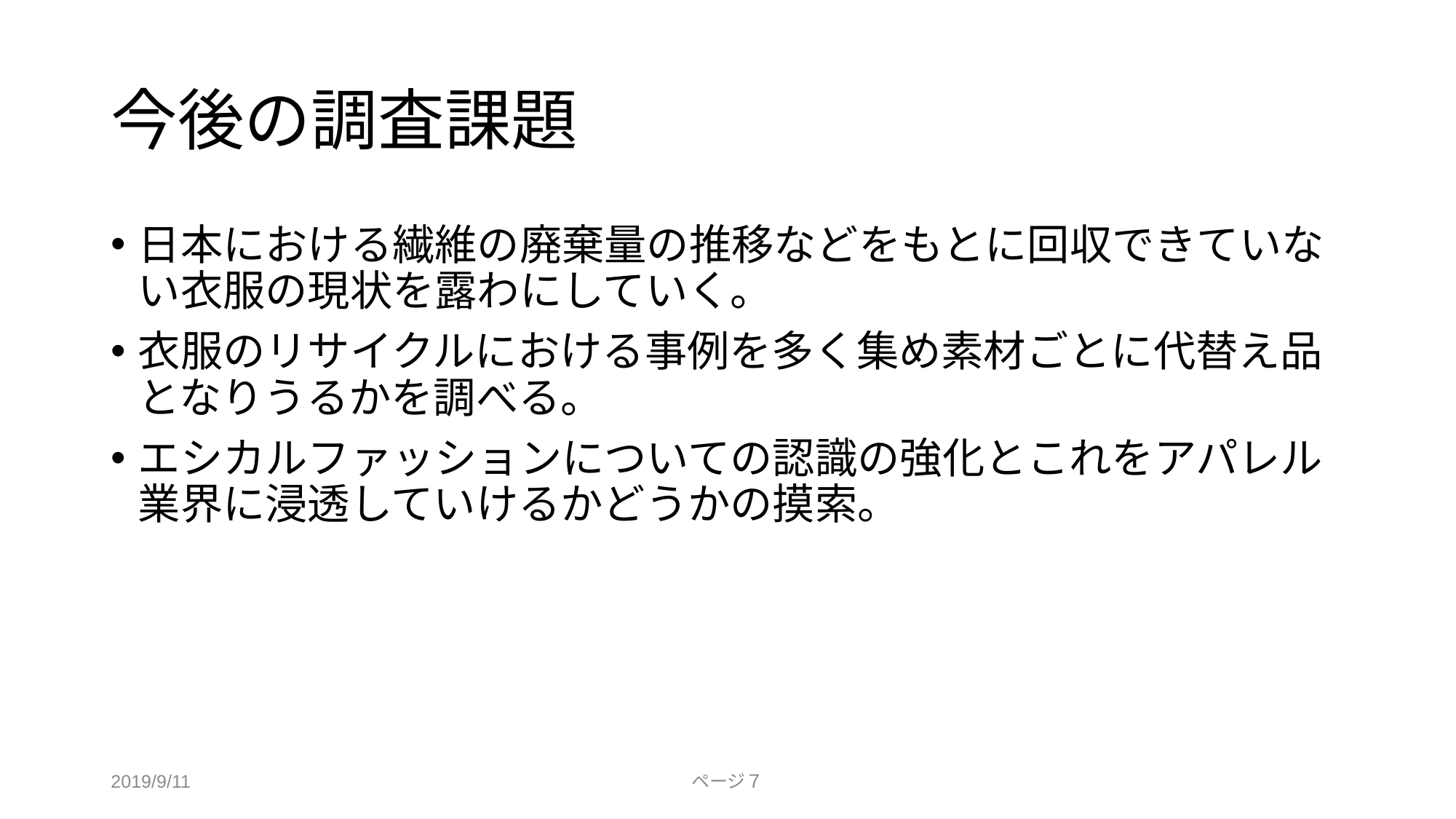

# 今後の調査課題
日本における繊維の廃棄量の推移などをもとに回収できていない衣服の現状を露わにしていく。
衣服のリサイクルにおける事例を多く集め素材ごとに代替え品となりうるかを調べる。
エシカルファッションについての認識の強化とこれをアパレル業界に浸透していけるかどうかの摸索。

2019/9/11
ページ７